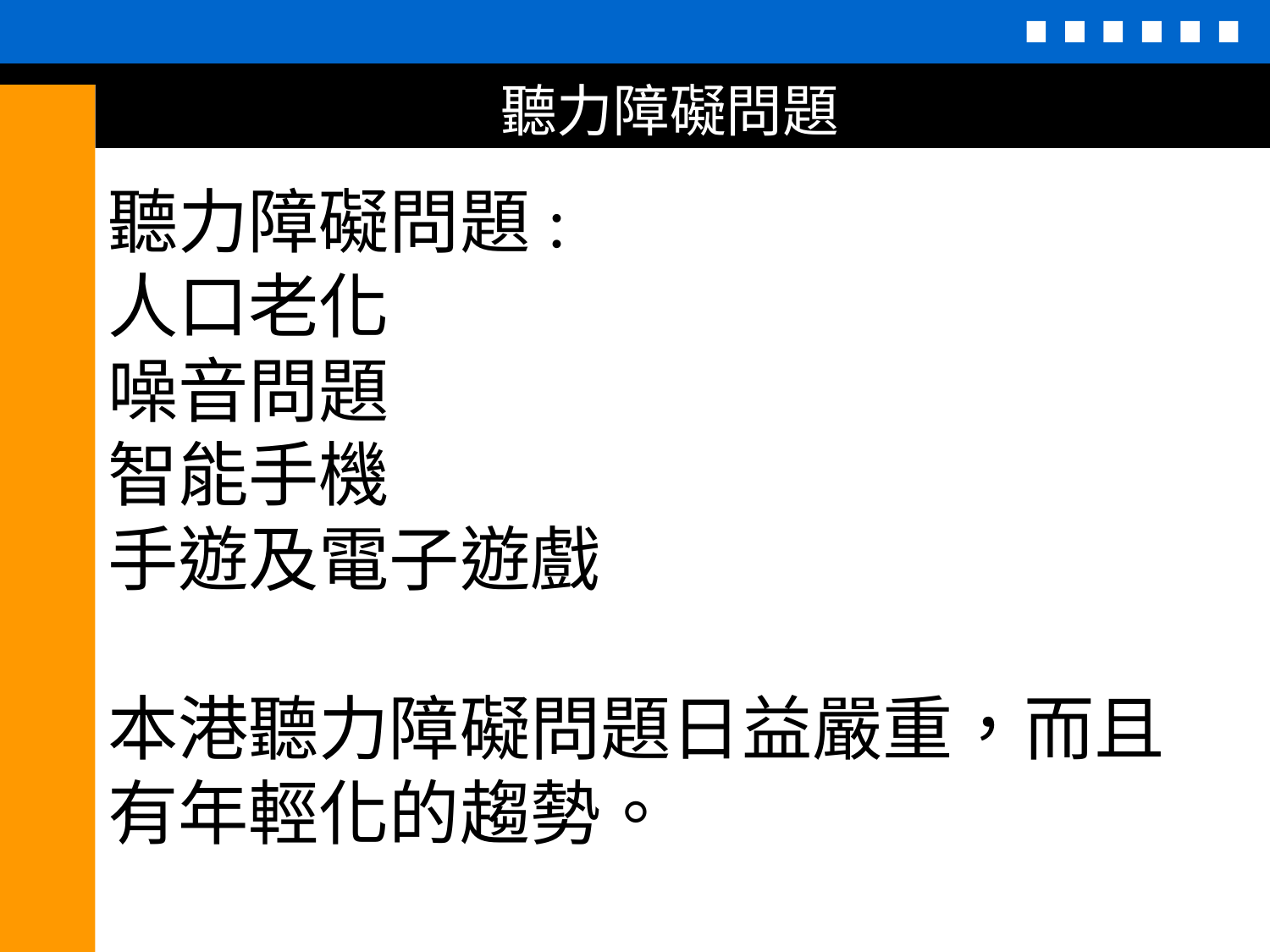

聽力障礙問題
聽力障礙問題:
人口老化
噪音問題
智能手機
手遊及電子遊戲

本港聽力障礙問題日益嚴重，而且有年輕化的趨勢。